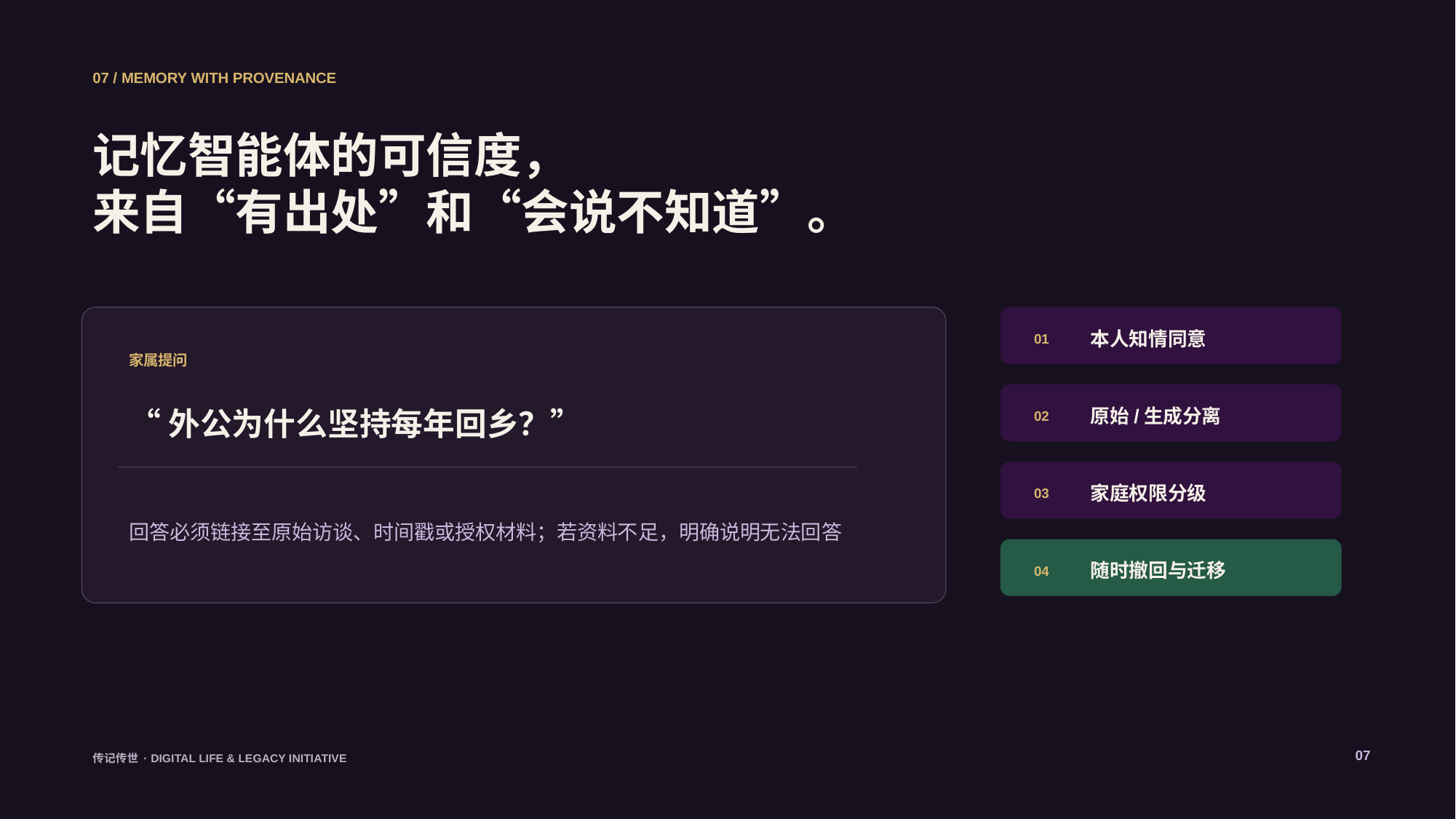

07 / MEMORY WITH PROVENANCE
记忆智能体的可信度，
来自“有出处”和“会说不知道”。

本人知情同意
01
家属提问

“外公为什么坚持每年回乡？”
原始/生成分离
02

家庭权限分级
03
回答必须链接至原始访谈、时间戳或授权材料；若资料不足，明确说明无法回答

随时撤回与迁移
04
07
传记传世 · DIGITAL LIFE & LEGACY INITIATIVE